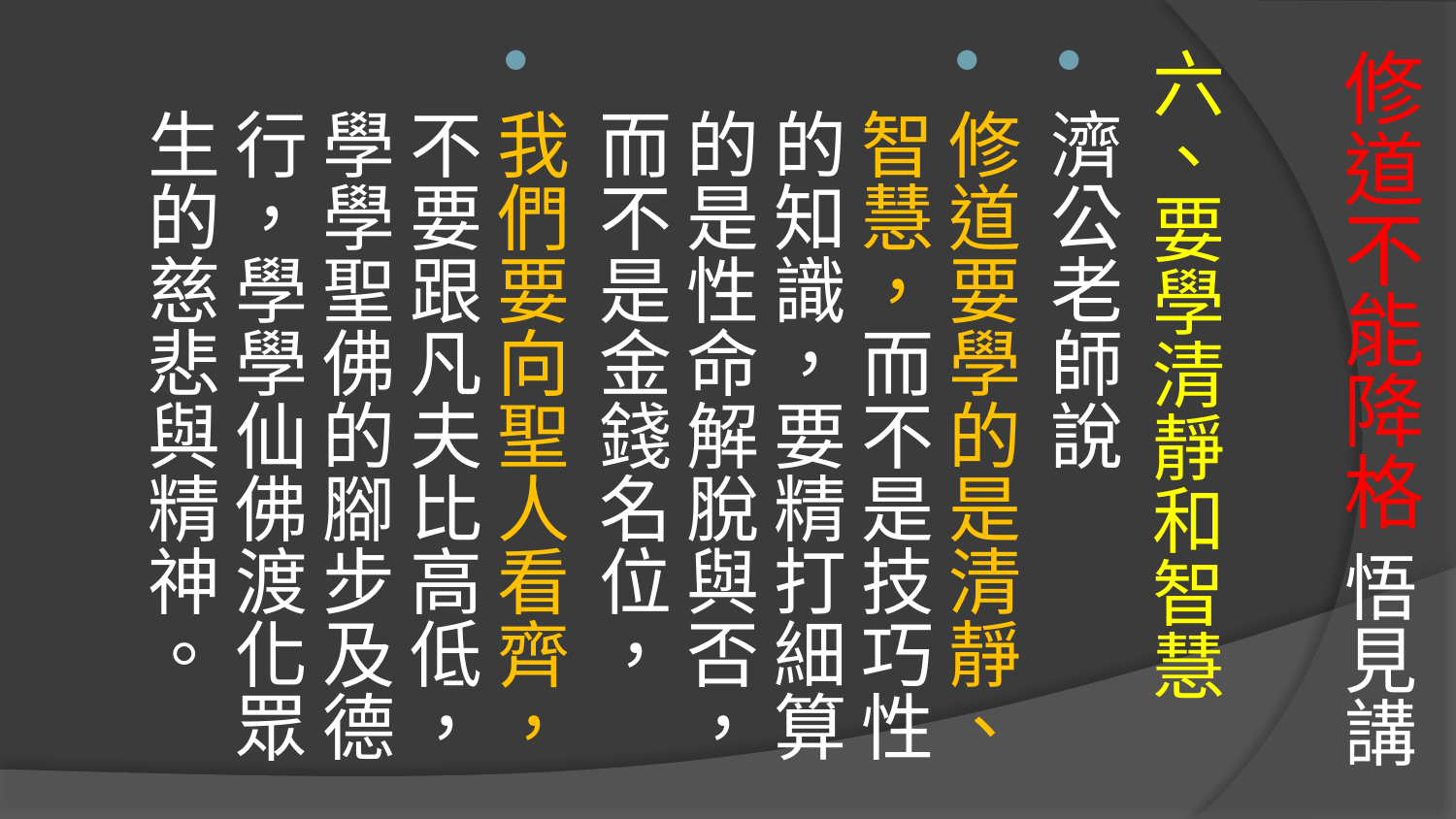

# 修道不能降格 悟見講
六、要學清靜和智慧
濟公老師說
修道要學的是清靜、智慧，而不是技巧性的知識，要精打細算的是性命解脫與否，而不是金錢名位，
我們要向聖人看齊，不要跟凡夫比高低，學學聖佛的腳步及德行，學學仙佛渡化眾生的慈悲與精神。